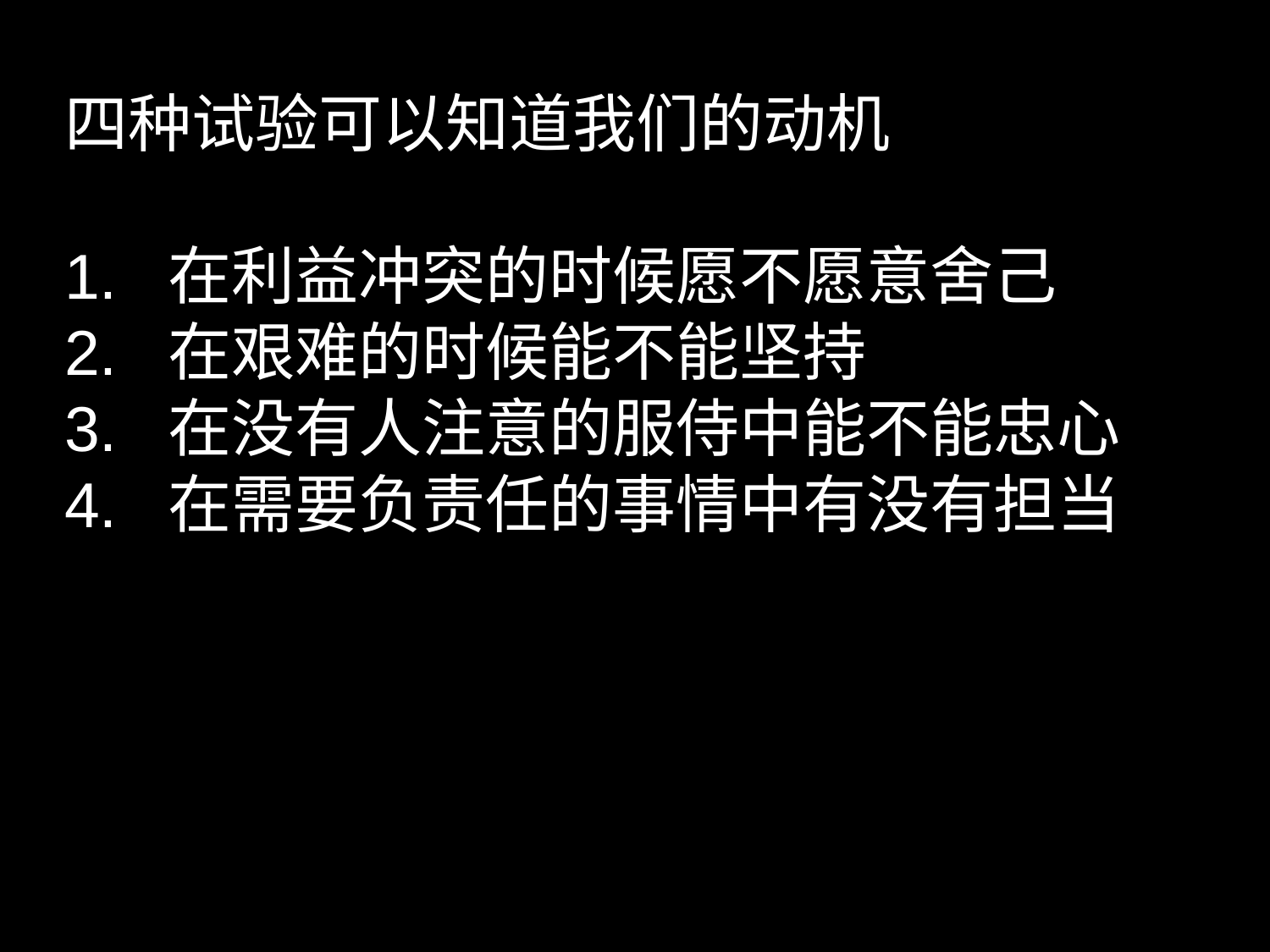

四种试验可以知道我们的动机

在利益冲突的时候愿不愿意舍己
在艰难的时候能不能坚持
在没有人注意的服侍中能不能忠心
在需要负责任的事情中有没有担当